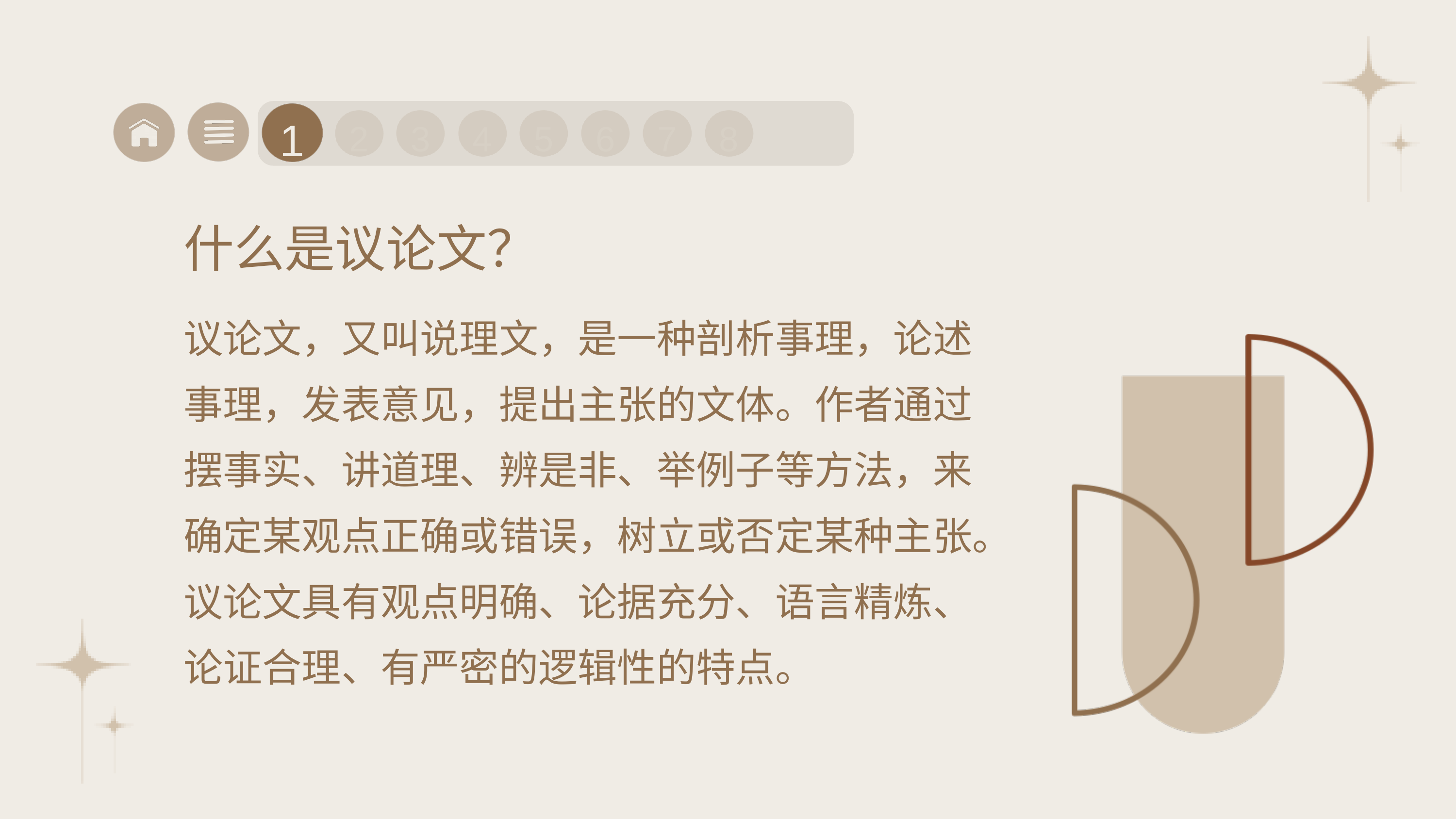

1
2
4
7
8
3
5
6

什么是议论文？
议论文，又叫说理文，是一种剖析事理，论述事理，发表意见，提出主张的文体。作者通过摆事实、讲道理、辨是非、举例子等方法，来确定某观点正确或错误，树立或否定某种主张。议论文具有观点明确、论据充分、语言精炼、论证合理、有严密的逻辑性的特点。